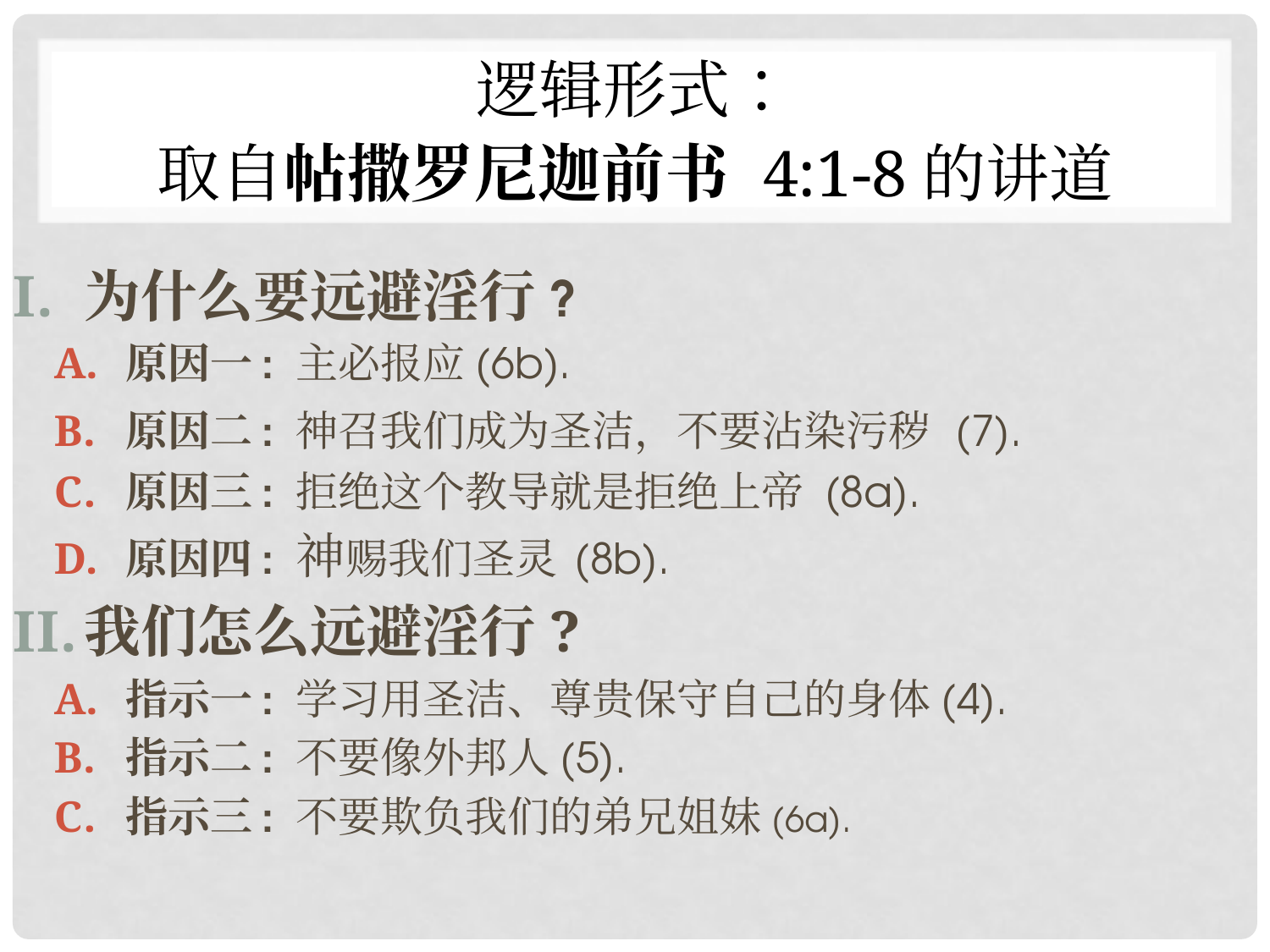

# 逻辑形式： 取自帖撒罗尼迦前书 4:1-8的讲道
为什么要远避淫行?
原因一: 主必报应(6b).
原因二: 神召我们成为圣洁，不要沾染污秽 (7).
原因三: 拒绝这个教导就是拒绝上帝 (8a).
原因四: 神赐我们圣灵 (8b).
我们怎么远避淫行?
指示一: 学习用圣洁、尊贵保守自己的身体(4).
指示二: 不要像外邦人(5).
指示三: 不要欺负我们的弟兄姐妹(6a).